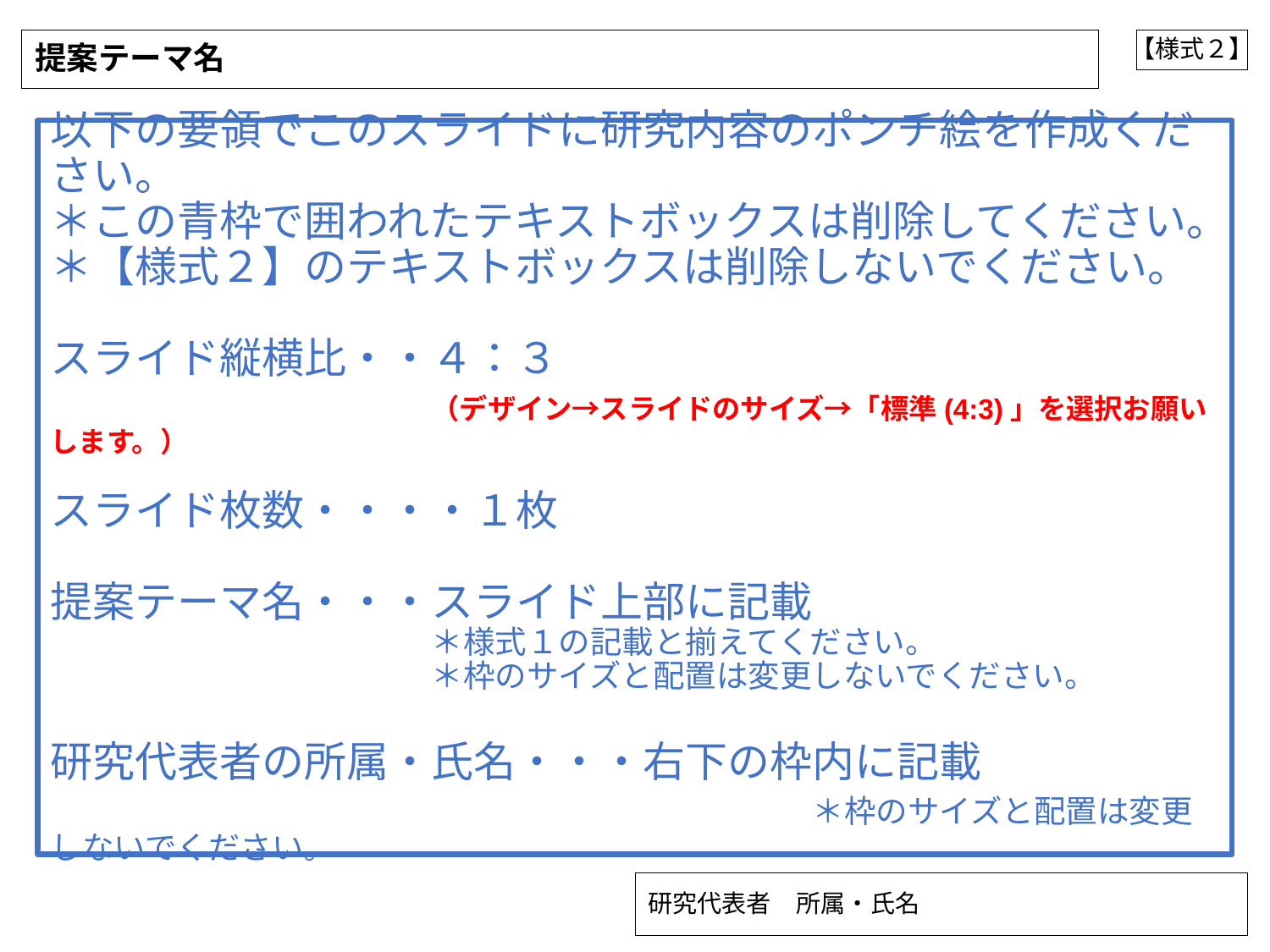

提案テーマ名
【様式２】
以下の要領でこのスライドに研究内容のポンチ絵を作成ください。
＊この青枠で囲われたテキストボックスは削除してください。
＊【様式２】のテキストボックスは削除しないでください。

スライド縦横比・・４：３
			（デザイン→スライドのサイズ→「標準(4:3)」を選択お願いします。）

スライド枚数・・・・１枚

提案テーマ名・・・スライド上部に記載
			＊様式１の記載と揃えてください。
			＊枠のサイズと配置は変更しないでください。

研究代表者の所属・氏名・・・右下の枠内に記載
						＊枠のサイズと配置は変更しないでください。
# 研究代表者　所属・氏名